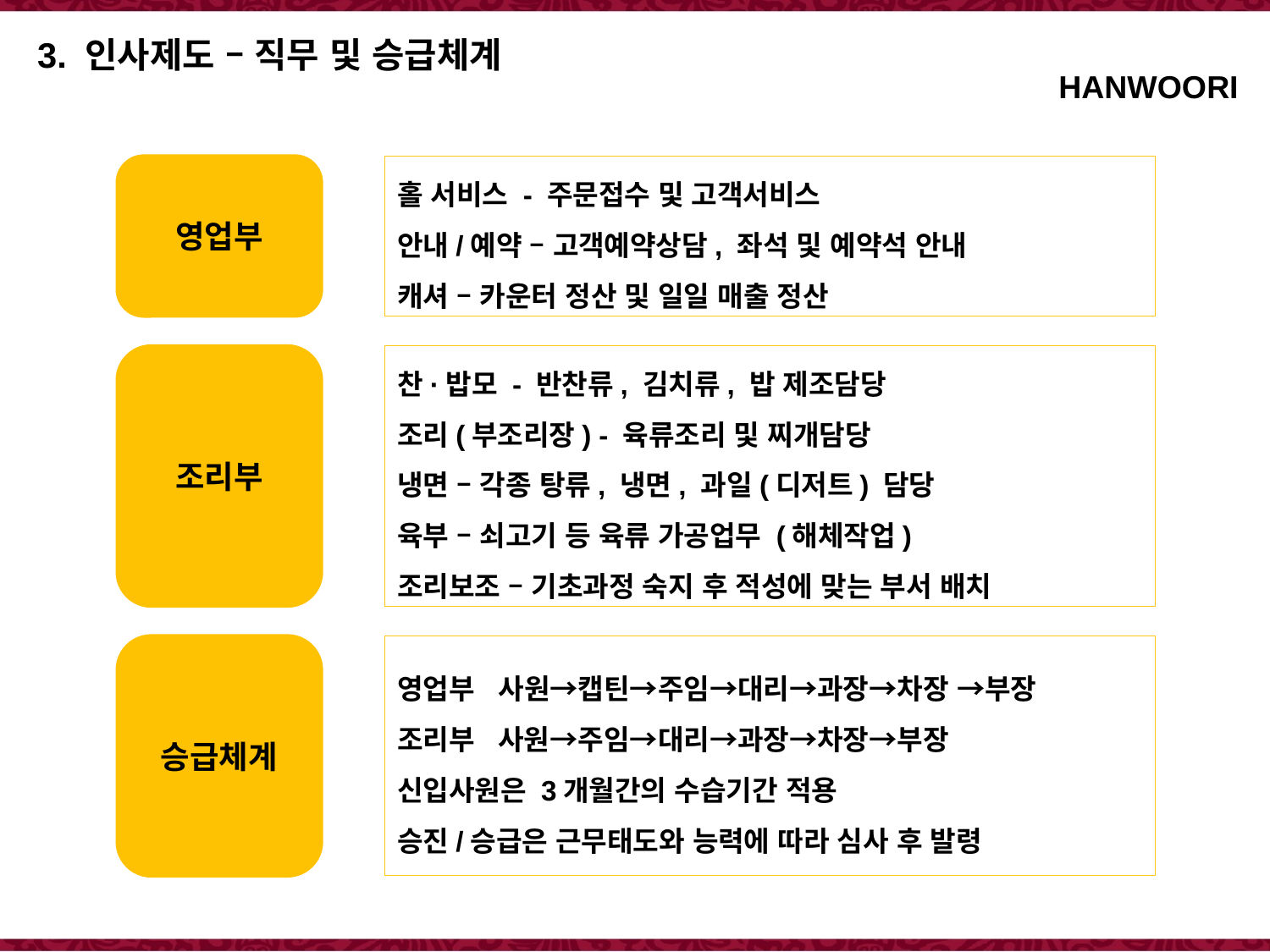

3. 인사제도 – 직무 및 승급체계
   HANWOORI
홀 서비스 - 주문접수 및 고객서비스
안내/예약 – 고객예약상담, 좌석 및 예약석 안내
캐셔 – 카운터 정산 및 일일 매출 정산
영업부
찬·밥모 - 반찬류, 김치류, 밥 제조담당
조리(부조리장) - 육류조리 및 찌개담당
냉면 – 각종 탕류, 냉면, 과일(디저트) 담당
육부 – 쇠고기 등 육류 가공업무 (해체작업)
조리보조 – 기초과정 숙지 후 적성에 맞는 부서 배치
조리부
영업부   사원→캡틴→주임→대리→과장→차장 →부장
조리부   사원→주임→대리→과장→차장→부장
신입사원은 3개월간의 수습기간 적용
승진/승급은 근무태도와 능력에 따라 심사 후 발령
승급체계